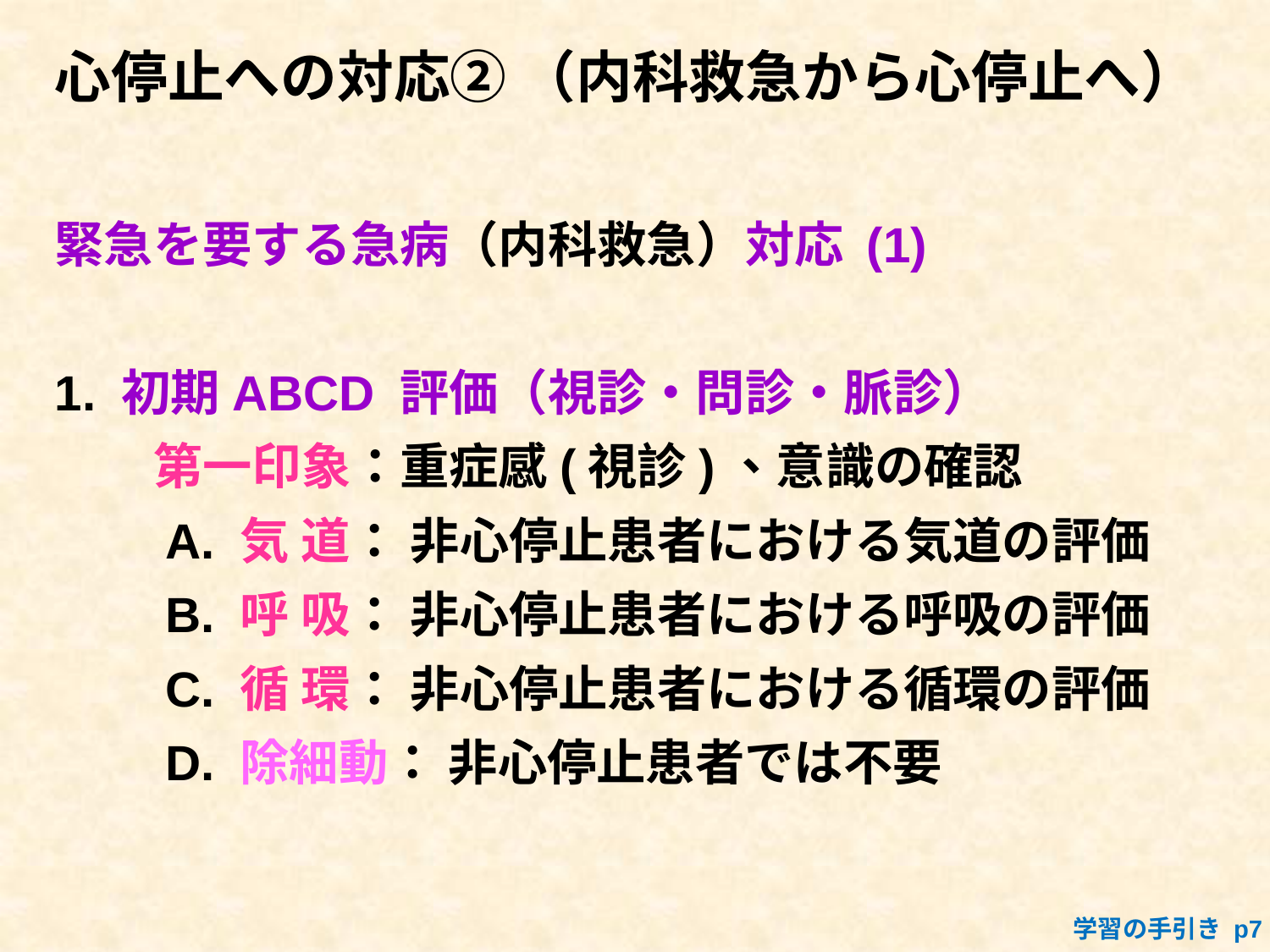

心停止への対応② （内科救急から心停止へ）
緊急を要する急病（内科救急）対応 (1)

1. 初期ABCD 評価（視診・問診・脈診）
　　第一印象：重症感(視診)、意識の確認
　　A. 気 道： 非心停止患者における気道の評価
　　B. 呼 吸： 非心停止患者における呼吸の評価
　　C. 循 環： 非心停止患者における循環の評価
　　D. 除細動： 非心停止患者では不要
学習の手引き p7